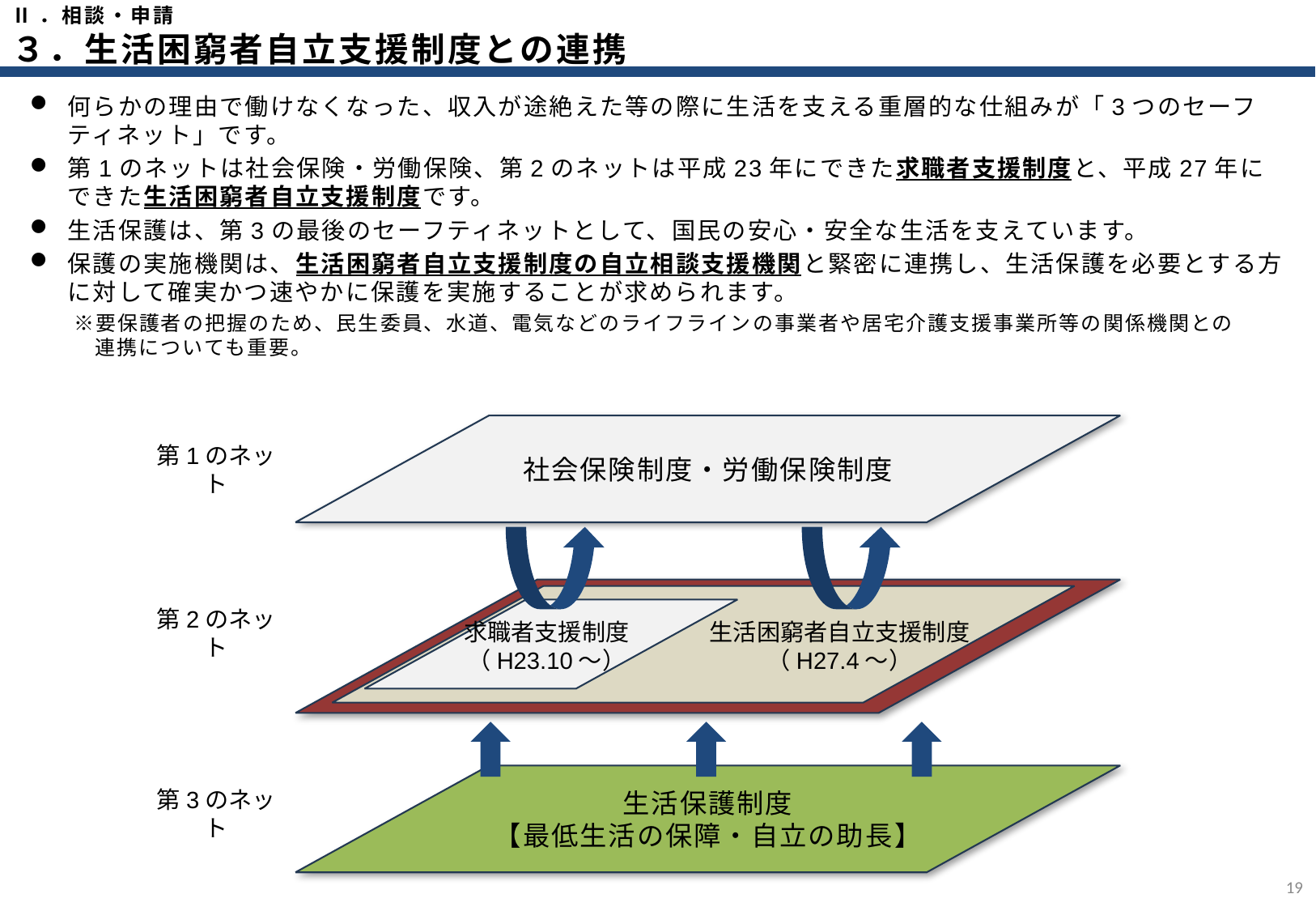

Ⅱ．相談・申請
３．生活困窮者自立支援制度との連携

何らかの理由で働けなくなった、収入が途絶えた等の際に生活を支える重層的な仕組みが「3つのセーフティネット」です。
第1のネットは社会保険・労働保険、第2のネットは平成23年にできた求職者支援制度と、平成27年にできた生活困窮者自立支援制度です。
生活保護は、第3の最後のセーフティネットとして、国民の安心・安全な生活を支えています。
保護の実施機関は、生活困窮者自立支援制度の自立相談支援機関と緊密に連携し、生活保護を必要とする方に対して確実かつ速やかに保護を実施することが求められます。
　　※要保護者の把握のため、民生委員、水道、電気などのライフラインの事業者や居宅介護支援事業所等の関係機関との
　　　連携についても重要。
社会保険制度・労働保険制度

求職者支援制度
（H23.10～）
生活困窮者自立支援制度
（H27.4～）

生活保護制度
【最低生活の保障・自立の助長】
第1のネット
第2のネット
第3のネット

19